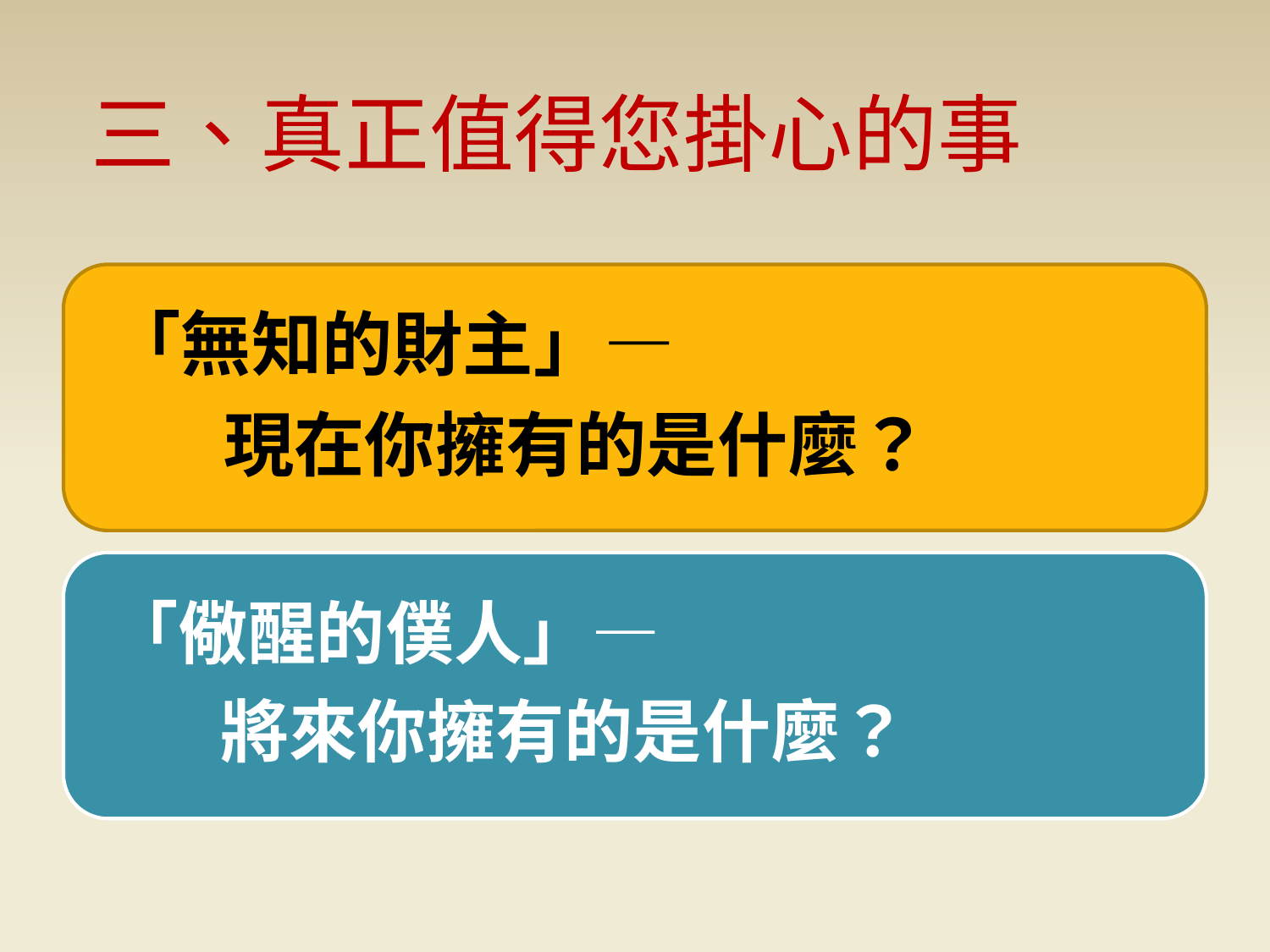

三、真正值得您掛心的事
「無知的財主」—
      現在你擁有的是什麼？
「儆醒的僕人」—
      將來你擁有的是什麼？